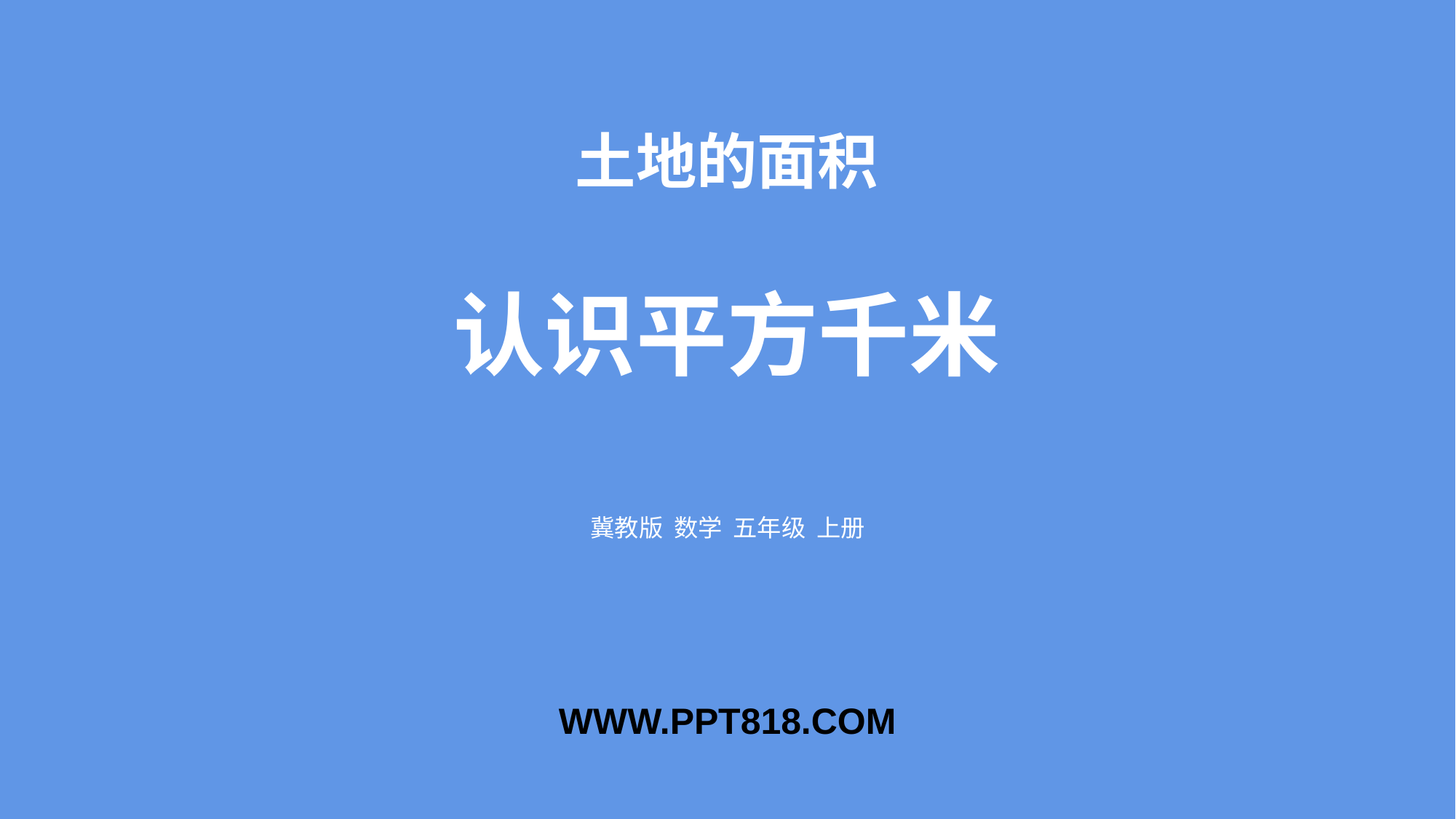

土地的面积
认识平方千米
冀教版  数学  五年级  上册
WWW.PPT818.COM